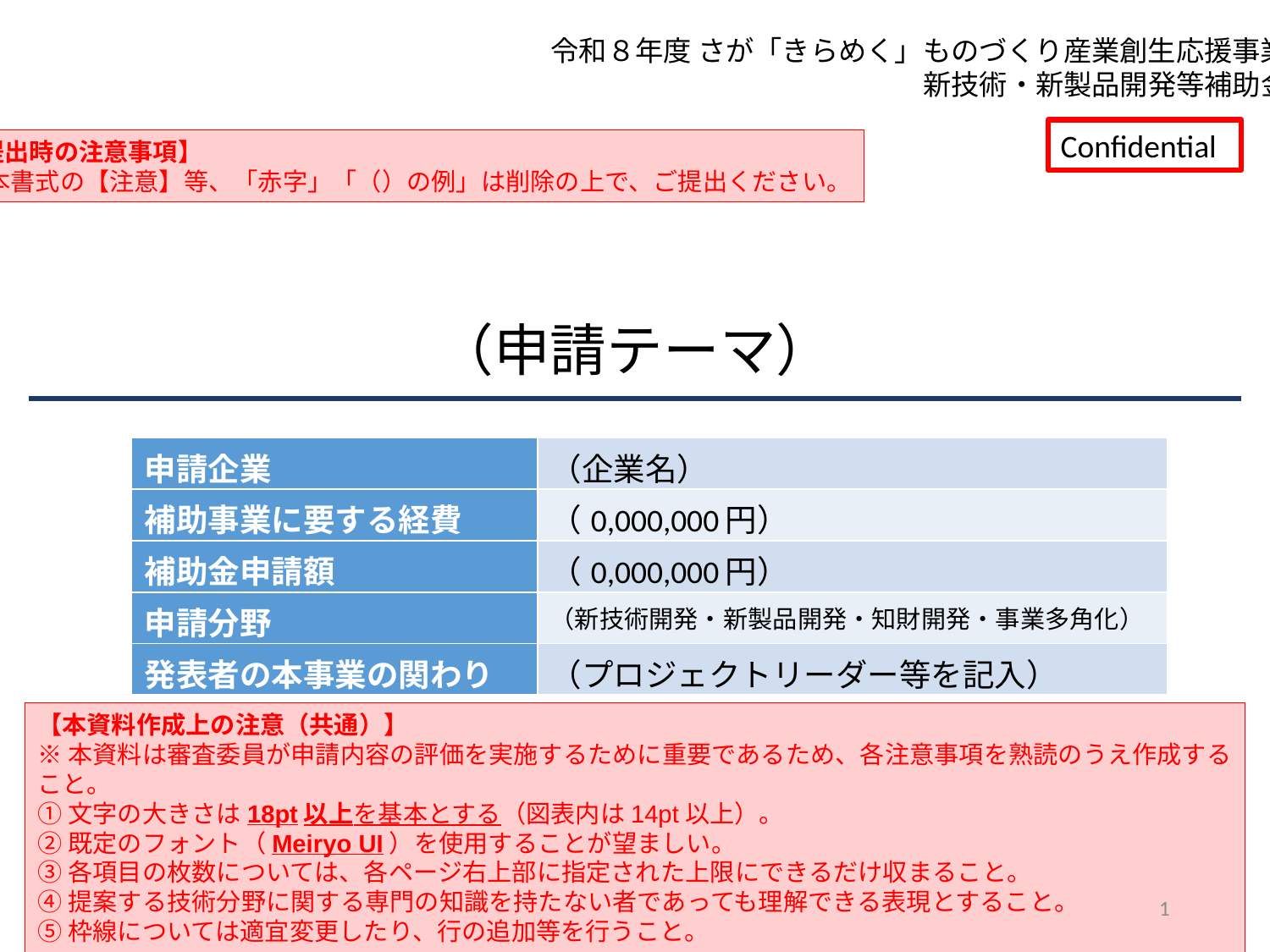

令和８年度 さが「きらめく」ものづくり産業創生応援事業
新技術・新製品開発等補助金
Confidential
【提出時の注意事項】
※本書式の【注意】等、「赤字」「（）の例」は削除の上で、ご提出ください。

（申請テーマ）
| 申請企業 | （企業名） |
| --- | --- |
| 補助事業に要する経費 | （0,000,000円） |
| 補助金申請額 | （0,000,000円） |
| 申請分野 | （新技術開発・新製品開発・知財開発・事業多角化） |
| 発表者の本事業の関わり | （プロジェクトリーダー等を記入） |
【本資料作成上の注意（共通）】
※本資料は審査委員が申請内容の評価を実施するために重要であるため、各注意事項を熟読のうえ作成すること。
①文字の大きさは18pt以上を基本とする（図表内は14pt以上）。
②既定のフォント（Meiryo UI）を使用することが望ましい。
③各項目の枚数については、各ページ右上部に指定された上限にできるだけ収まること。
④提案する技術分野に関する専門の知識を持たない者であっても理解できる表現とすること。
⑤枠線については適宜変更したり、行の追加等を行うこと。
1